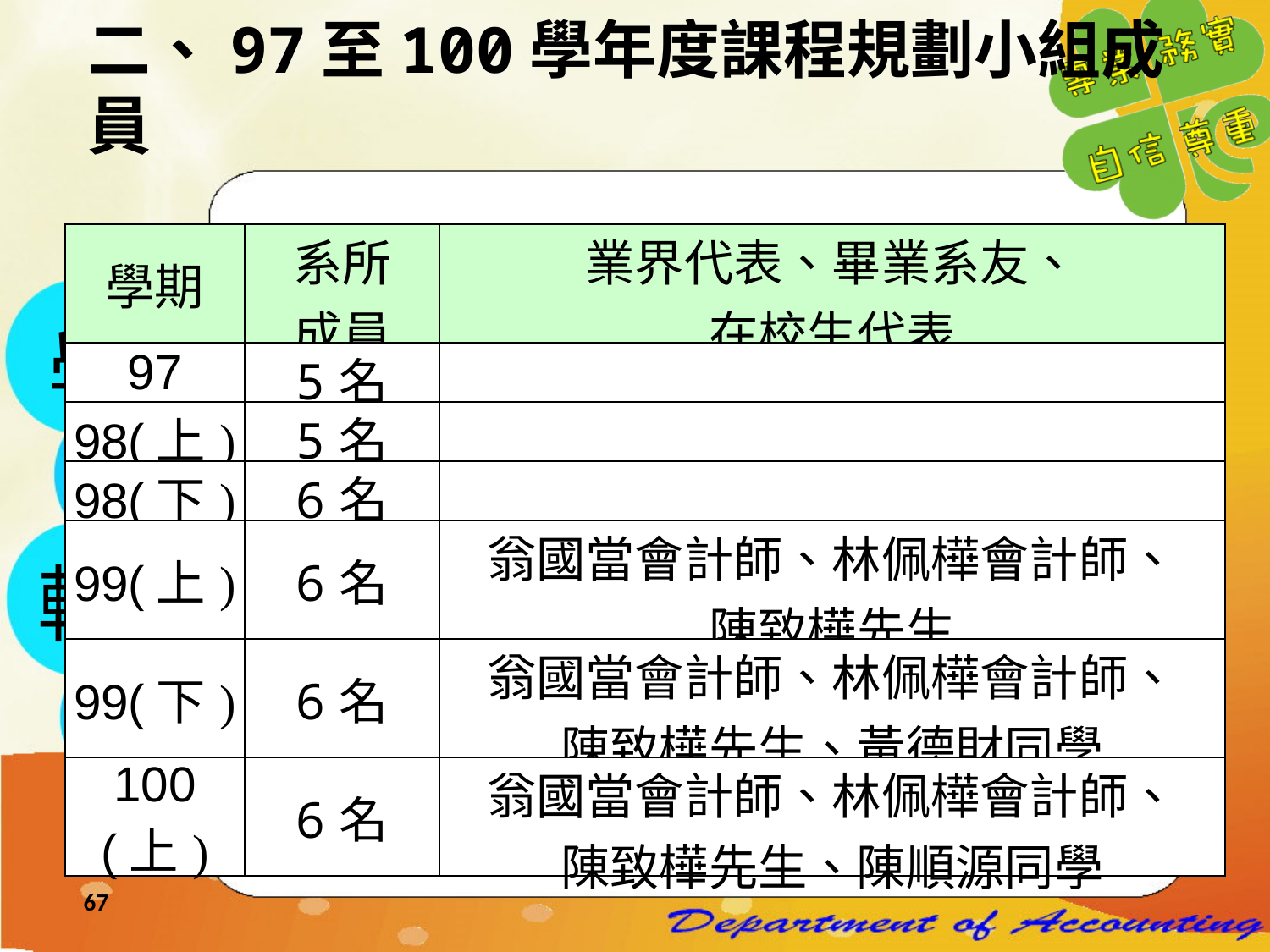

二、97至100學年度課程規劃小組成員
| 學期 | 系所 成員 | 業界代表、畢業系友、 在校生代表 |
| --- | --- | --- |
| 97 | 5名 |  |
| 98(上) | 5名 |  |
| 98(下) | 6名 |  |
| 99(上) | 6名 | 翁國當會計師、林佩樺會計師、 陳致樺先生 |
| 99(下) | 6名 | 翁國當會計師、林佩樺會計師、 陳致樺先生、黃德財同學 |
| 100(上) | 6名 | 翁國當會計師、林佩樺會計師、 陳致樺先生、陳順源同學 |
學
生
輔
導
67